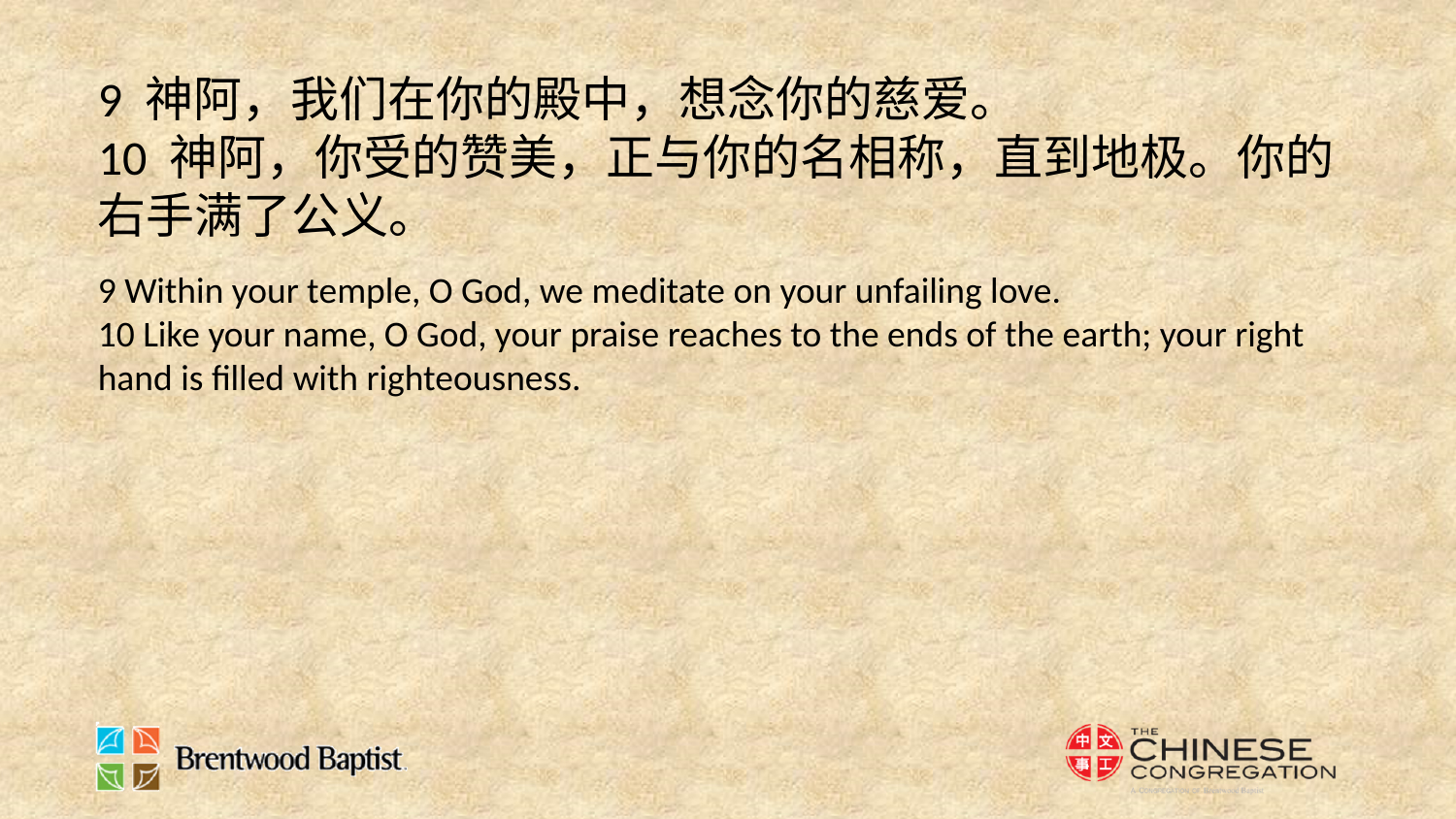

9 神阿，我们在你的殿中，想念你的慈爱。
10 神阿，你受的赞美，正与你的名相称，直到地极。你的右手满了公义。

9 Within your temple, O God, we meditate on your unfailing love.
10 Like your name, O God, your praise reaches to the ends of the earth; your right hand is filled with righteousness.